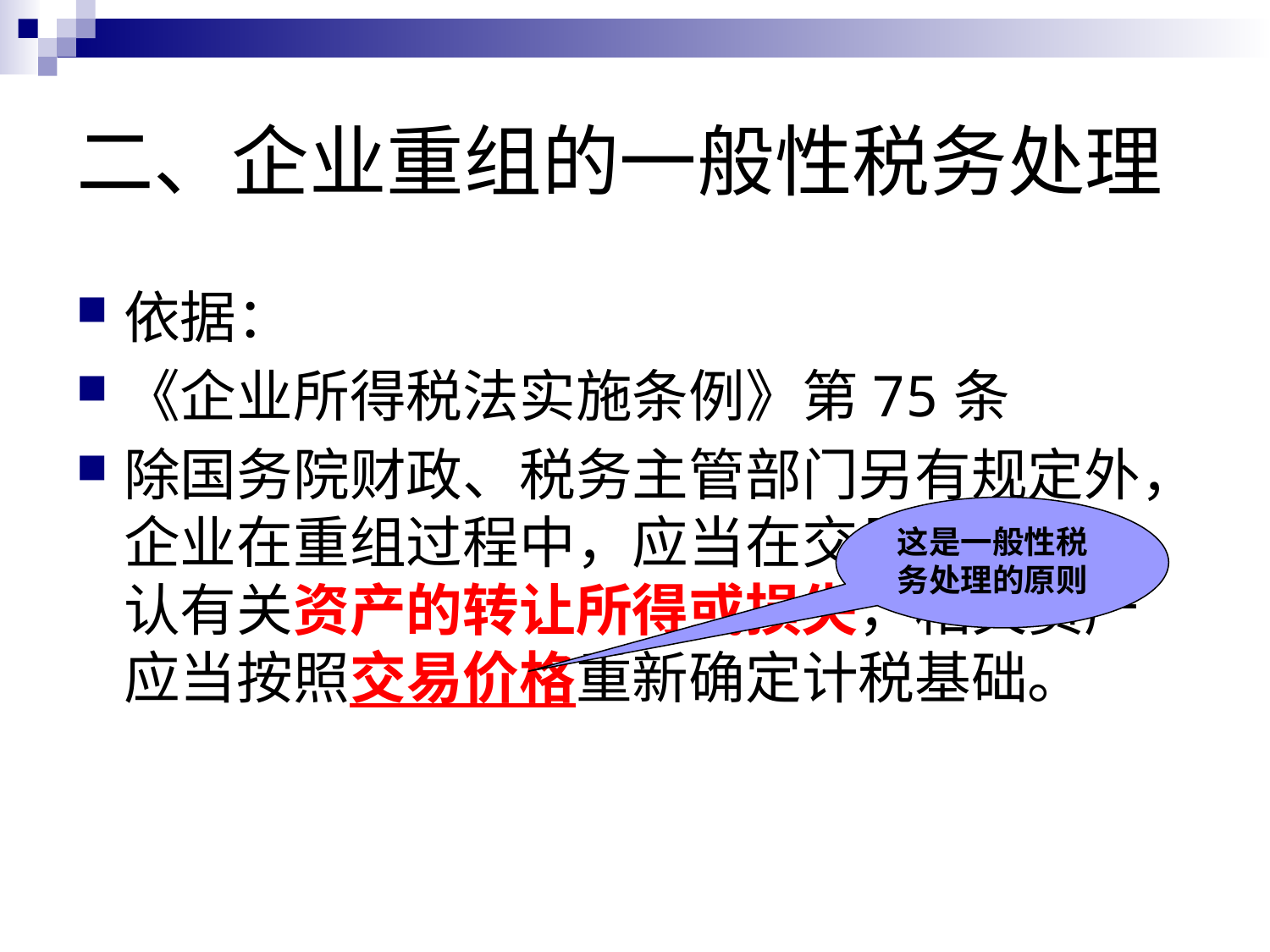

# 二、企业重组的一般性税务处理
依据：
《企业所得税法实施条例》第75条
除国务院财政、税务主管部门另有规定外，企业在重组过程中，应当在交易发生时确认有关资产的转让所得或损失，相关资产应当按照交易价格重新确定计税基础。
这是一般性税务处理的原则